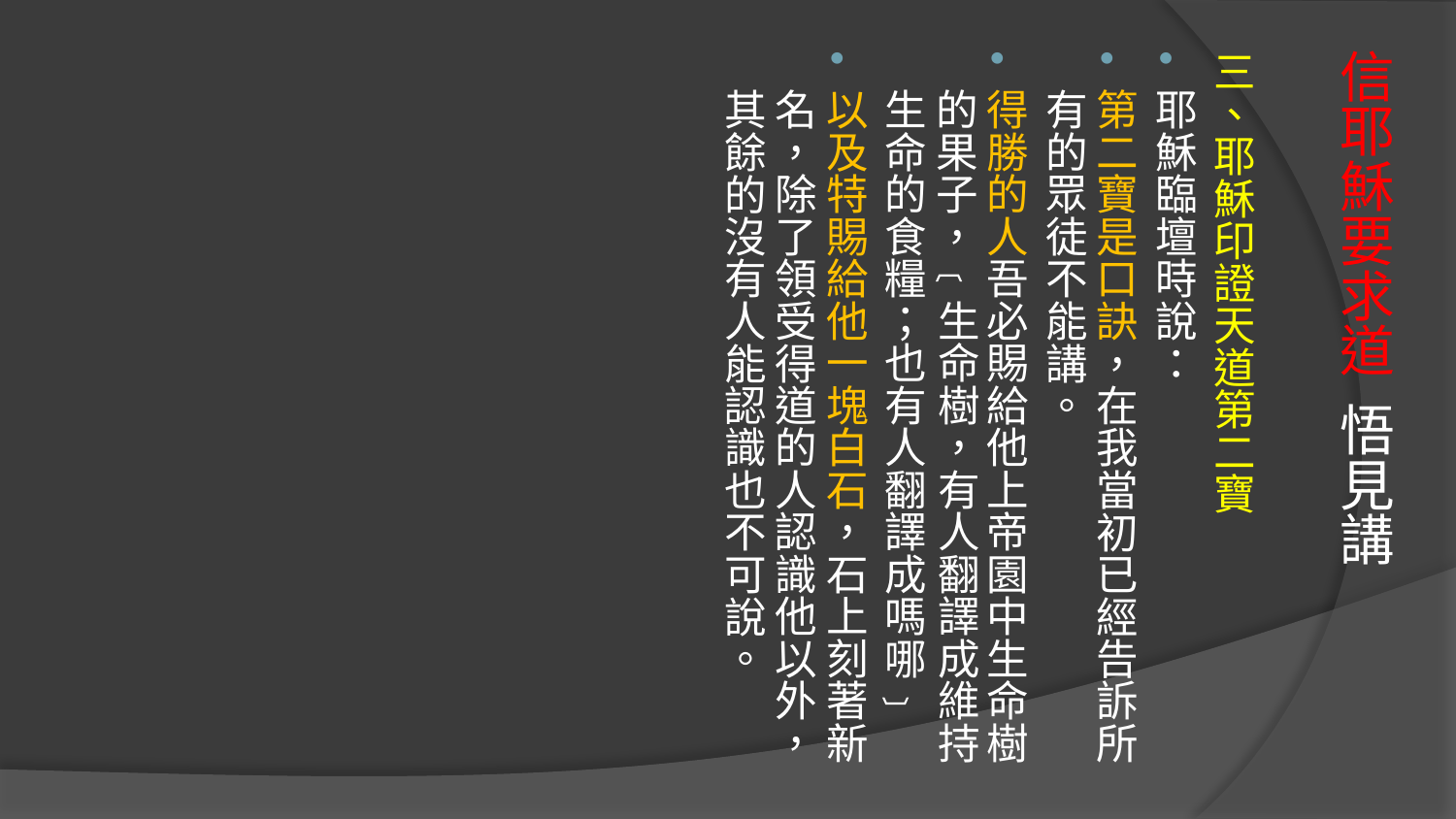

三、耶穌印證天道第二寶
耶穌臨壇時說：
第二寶是口訣，在我當初已經告訴所有的眾徒不能講。
得勝的人吾必賜給他上帝園中生命樹的果子，﹝生命樹，有人翻譯成維持生命的食糧；也有人翻譯成嗎哪﹞
以及特賜給他一塊白石，石上刻著新名，除了領受得道的人認識他以外，其餘的沒有人能認識也不可說。

# 信耶穌要求道  悟見講